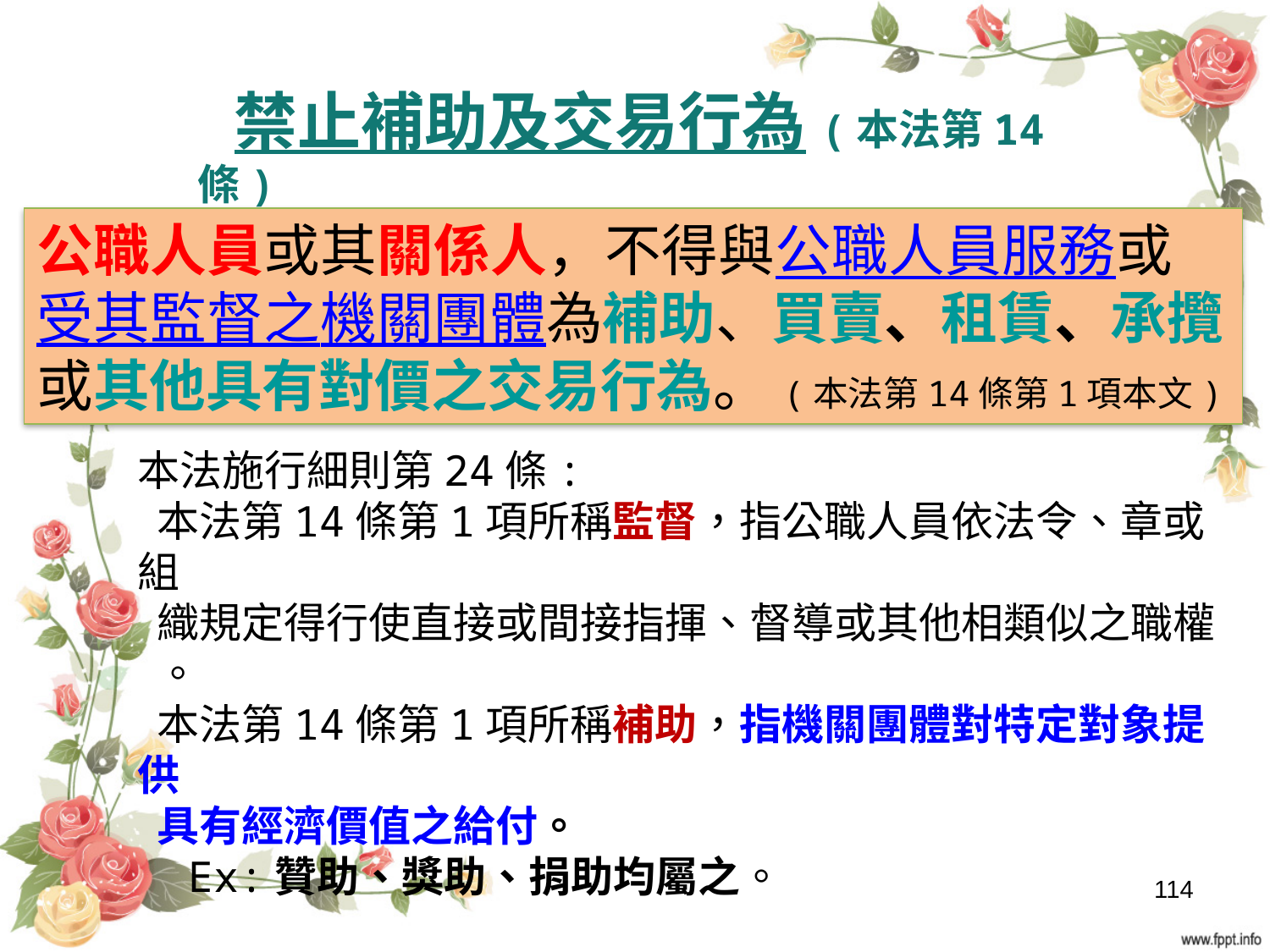

禁止補助及交易行為(本法第14條)
公職人員或其關係人，不得與公職人員服務或
受其監督之機關團體為補助、買賣、租賃、承攬或其他具有對價之交易行為。(本法第14條第1項本文)
本法施行細則第24條:
 本法第14條第1項所稱監督，指公職人員依法令、章或組
 織規定得行使直接或間接指揮、督導或其他相類似之職權
 。
 本法第14條第1項所稱補助，指機關團體對特定對象提供
 具有經濟價值之給付。
  Ex:贊助、獎助、捐助均屬之。
114